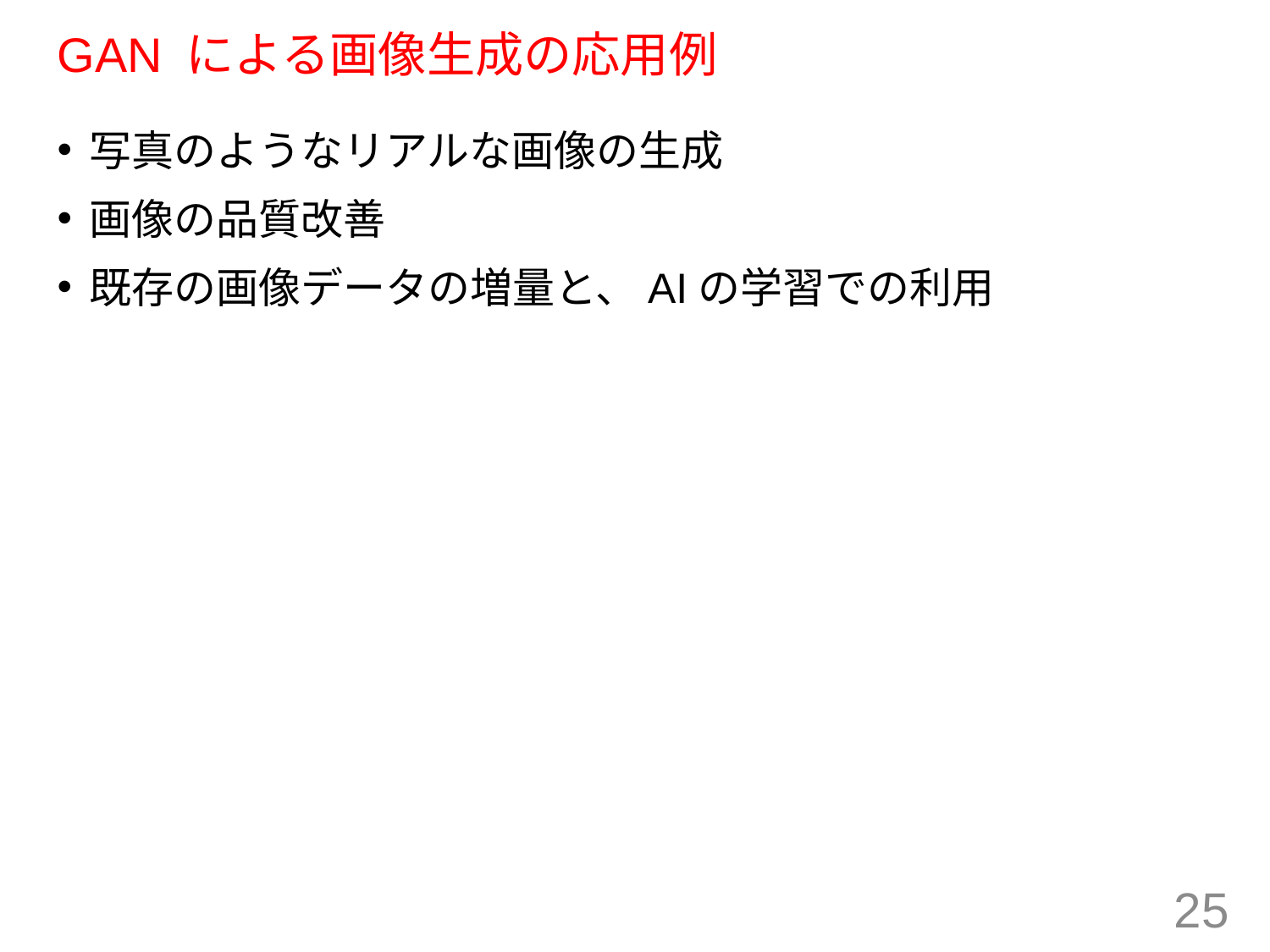

# GAN による画像生成の応用例
写真のようなリアルな画像の生成
画像の品質改善
既存の画像データの増量と、AIの学習での利用
25